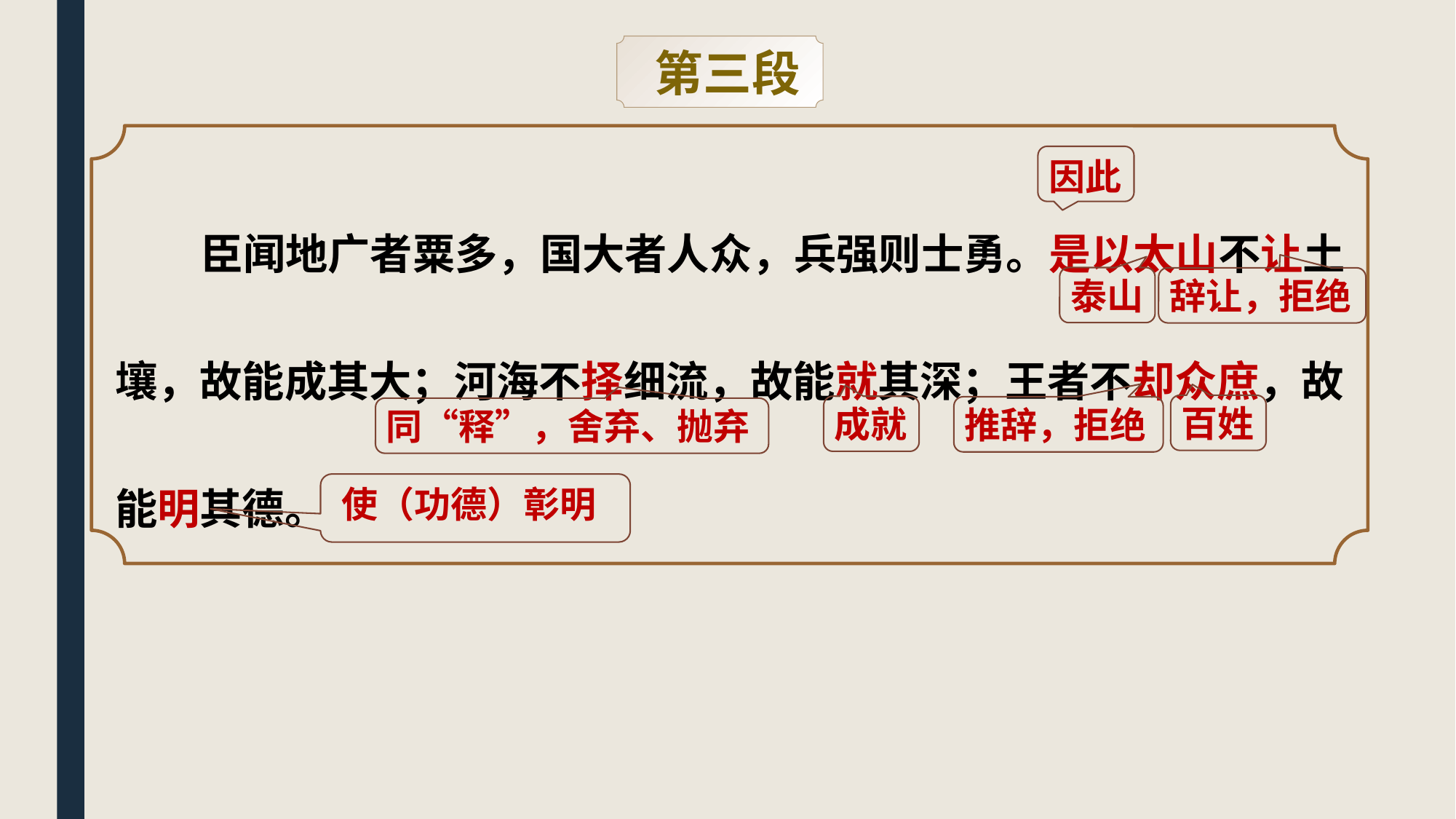

第三段

臣闻地广者粟多，国大者人众，兵强则士勇。是以太山不让土壤，故能成其大；河海不择细流，故能就其深；王者不却众庶，故能明其德。

因此

泰山

辞让，拒绝

百姓

成就

推辞，拒绝
同“释”，舍弃、抛弃

使（功德）彰明